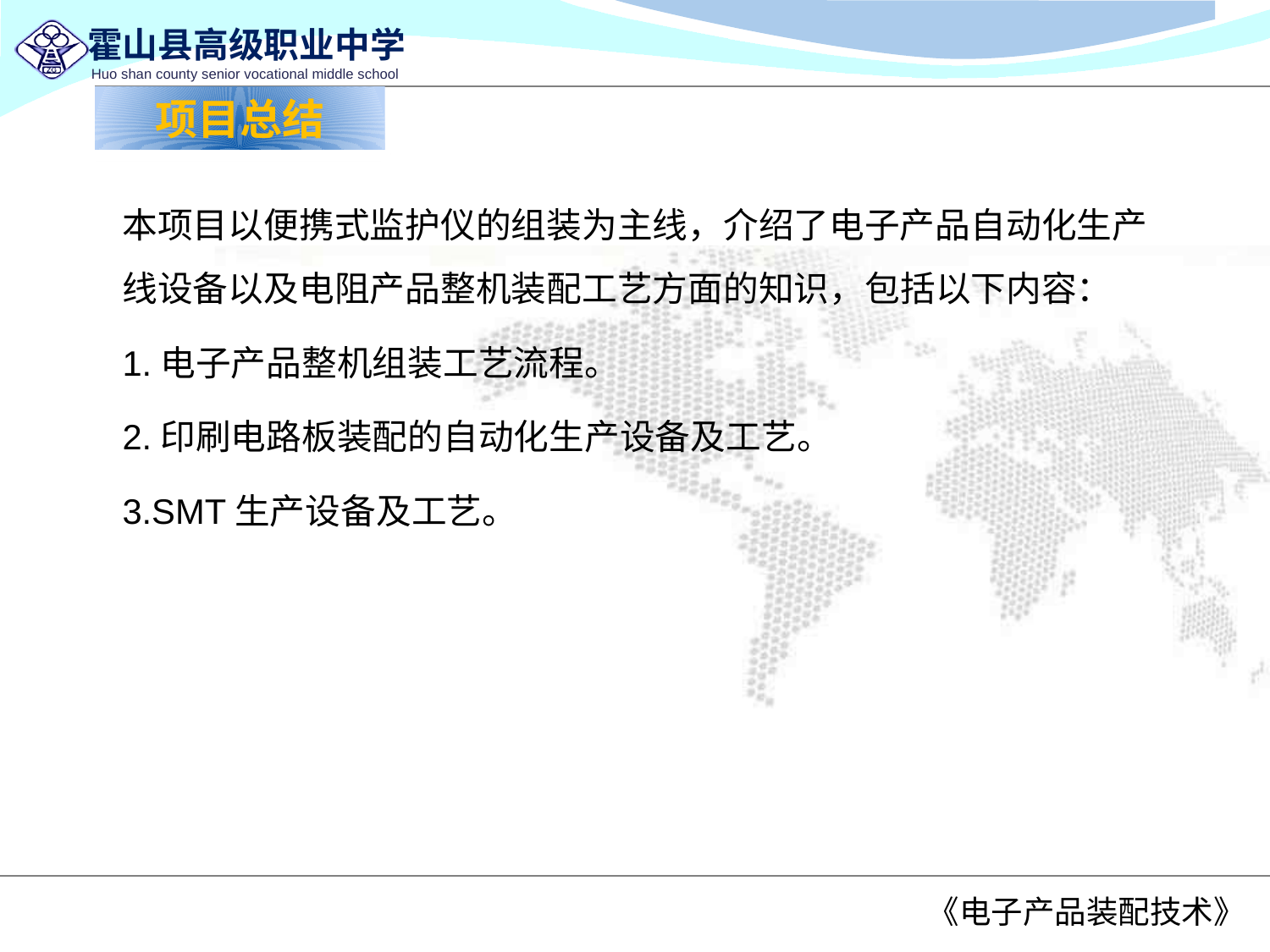

项目总结
本项目以便携式监护仪的组装为主线，介绍了电子产品自动化生产线设备以及电阻产品整机装配工艺方面的知识，包括以下内容：
1.电子产品整机组装工艺流程。
2.印刷电路板装配的自动化生产设备及工艺。
3.SMT生产设备及工艺。